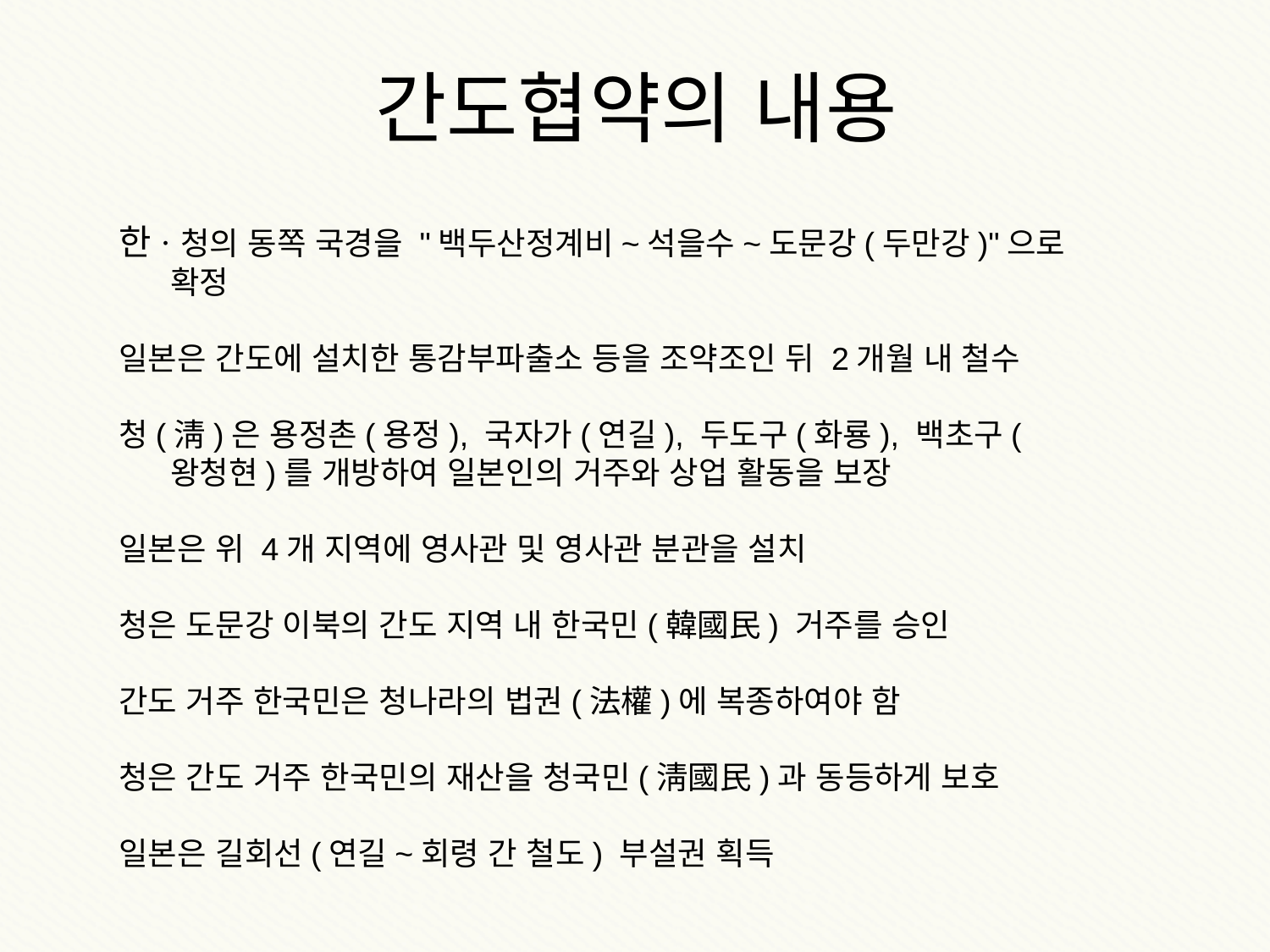

# 간도협약의 내용
한ㆍ청의 동쪽 국경을 "백두산정계비~석을수~도문강(두만강)"으로 확정

일본은 간도에 설치한 통감부파출소 등을 조약조인 뒤 2개월 내 철수

청(淸)은 용정촌(용정), 국자가(연길), 두도구(화룡), 백초구(왕청현)를 개방하여 일본인의 거주와 상업 활동을 보장

일본은 위 4개 지역에 영사관 및 영사관 분관을 설치

청은 도문강 이북의 간도 지역 내 한국민(韓國民) 거주를 승인

간도 거주 한국민은 청나라의 법권(法權)에 복종하여야 함

청은 간도 거주 한국민의 재산을 청국민(淸國民)과 동등하게 보호

일본은 길회선(연길~회령 간 철도) 부설권 획득